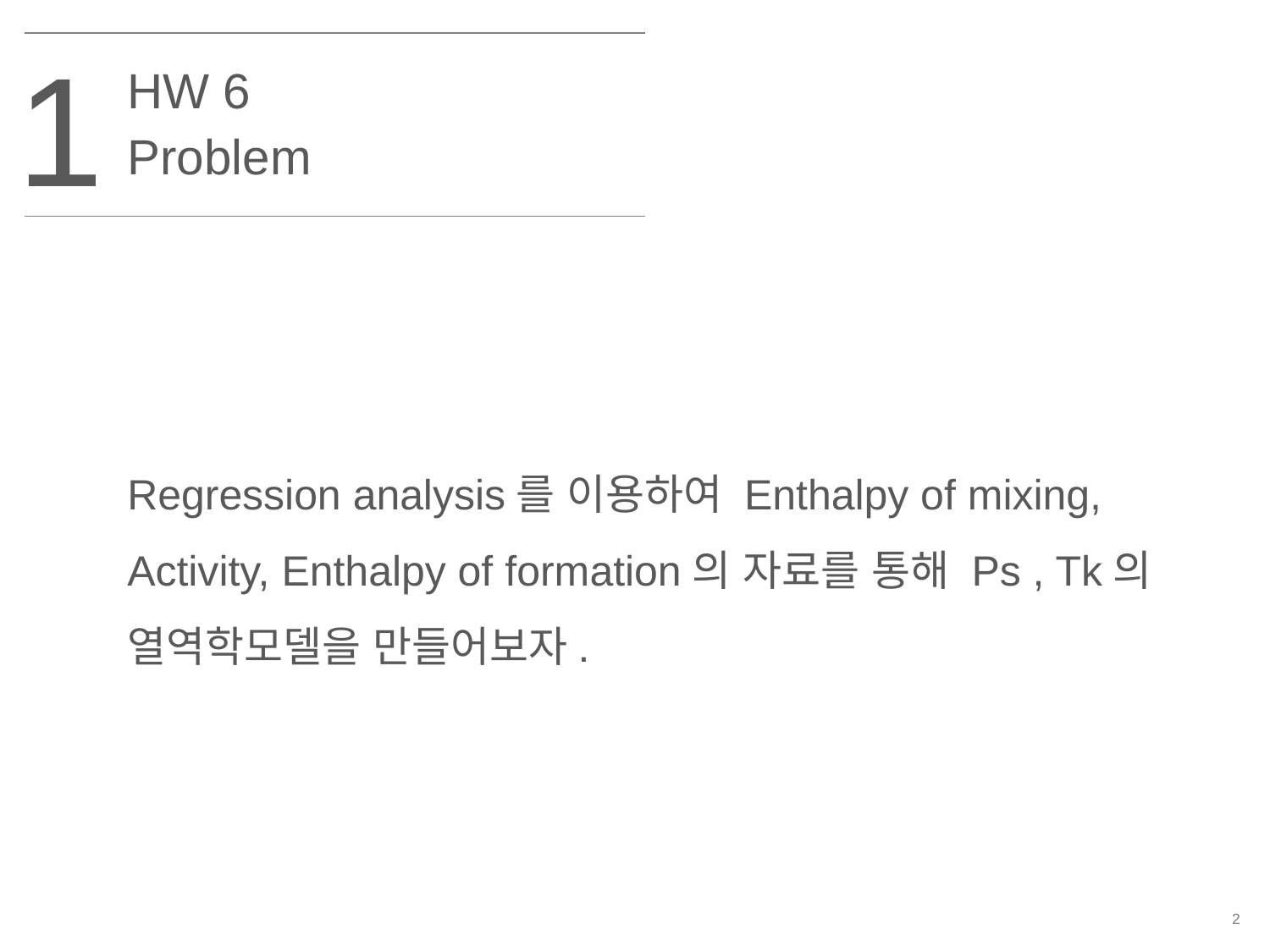

1
HW 6
Problem
Regression analysis를 이용하여 Enthalpy of mixing, Activity, Enthalpy of formation의 자료를 통해 Ps , Tk의 열역학모델을 만들어보자.